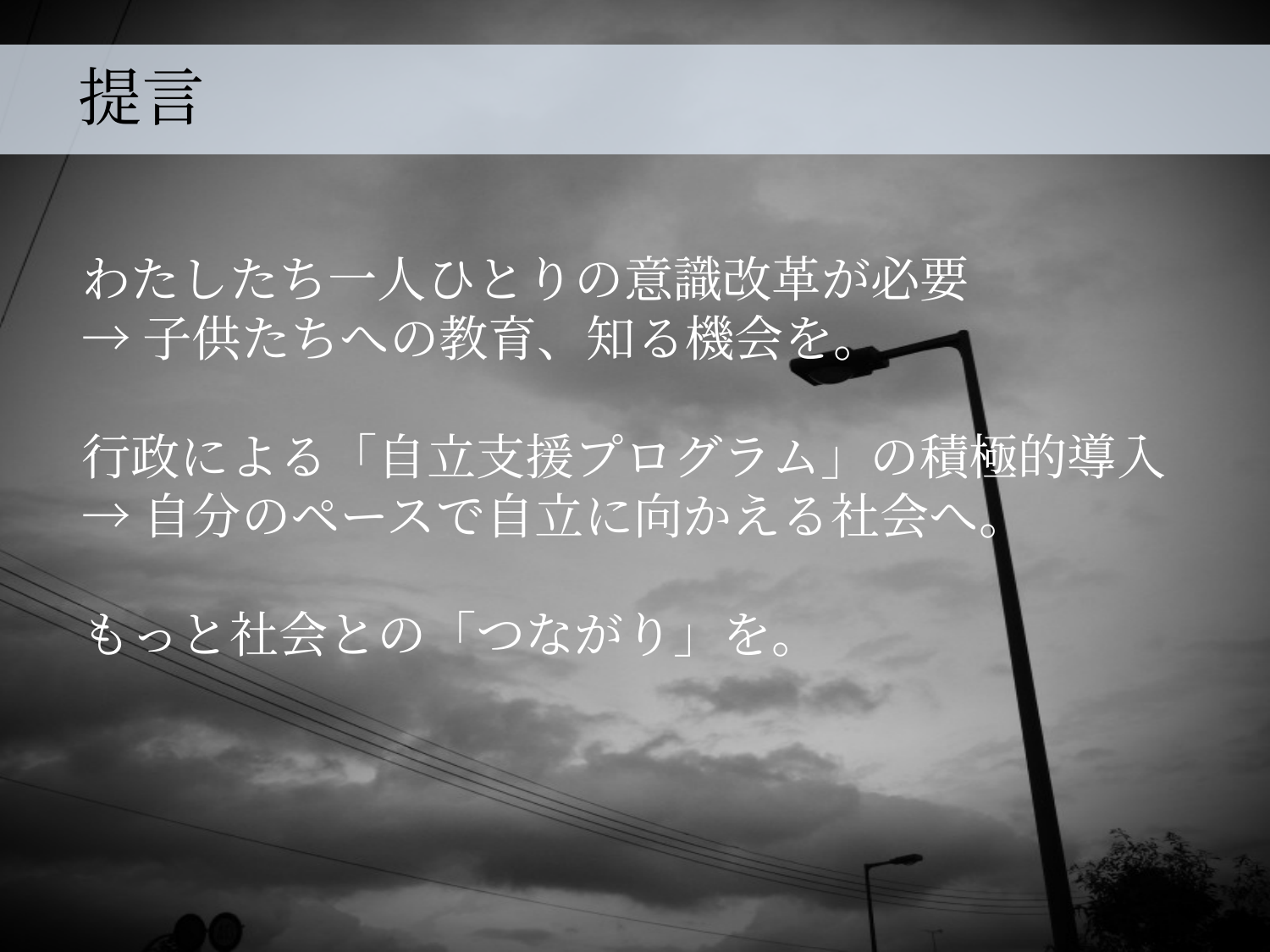

提言
わたしたち一人ひとりの意識改革が必要
→子供たちへの教育、知る機会を。

行政による「自立支援プログラム」の積極的導入
→自分のペースで自立に向かえる社会へ。

もっと社会との「つながり」を。